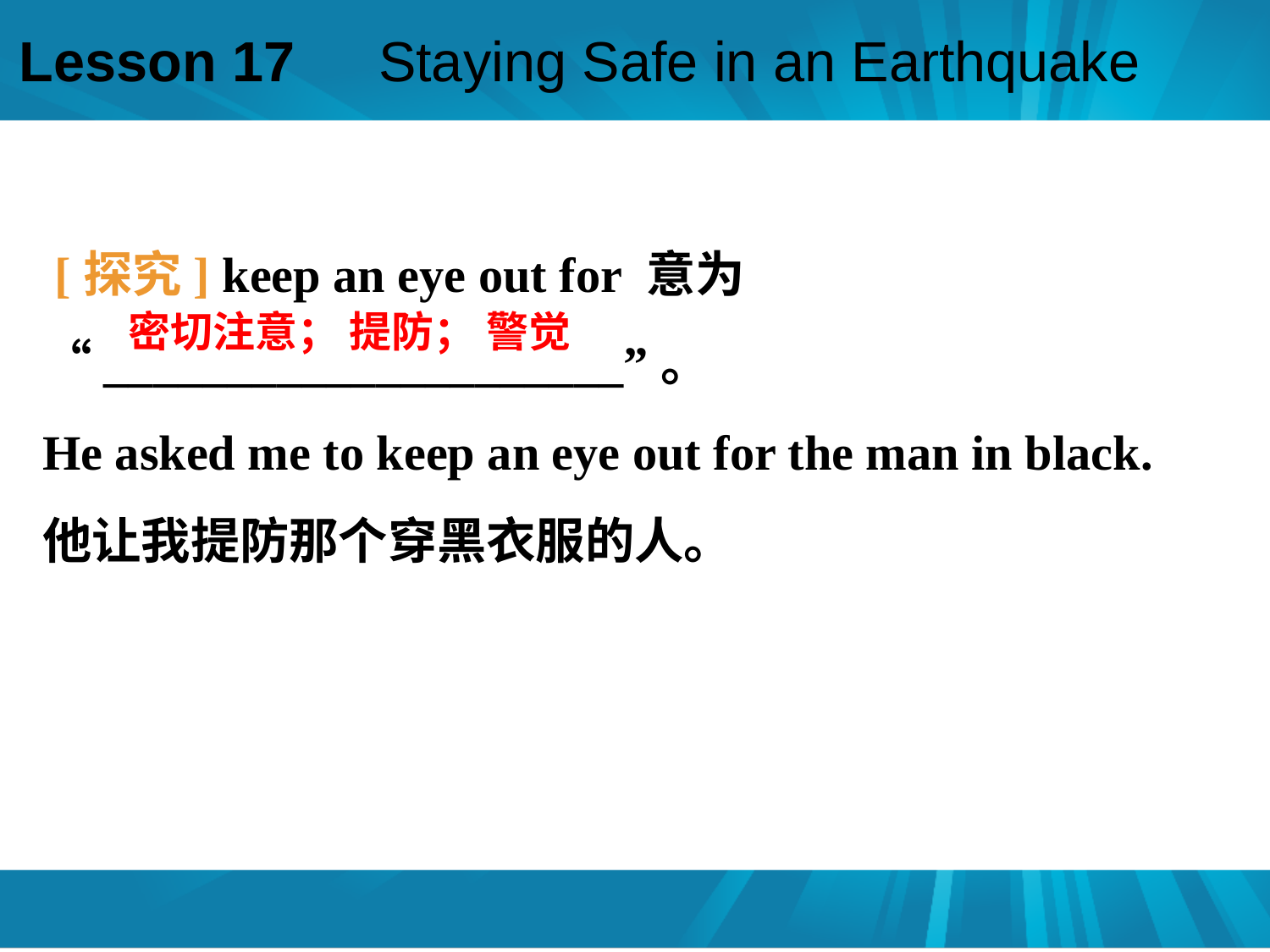

Lesson 17　Staying Safe in an Earthquake
 [探究] keep an eye out for 意为 “_____________________”。
He asked me to keep an eye out for the man in black.
他让我提防那个穿黑衣服的人。

密切注意； 提防； 警觉